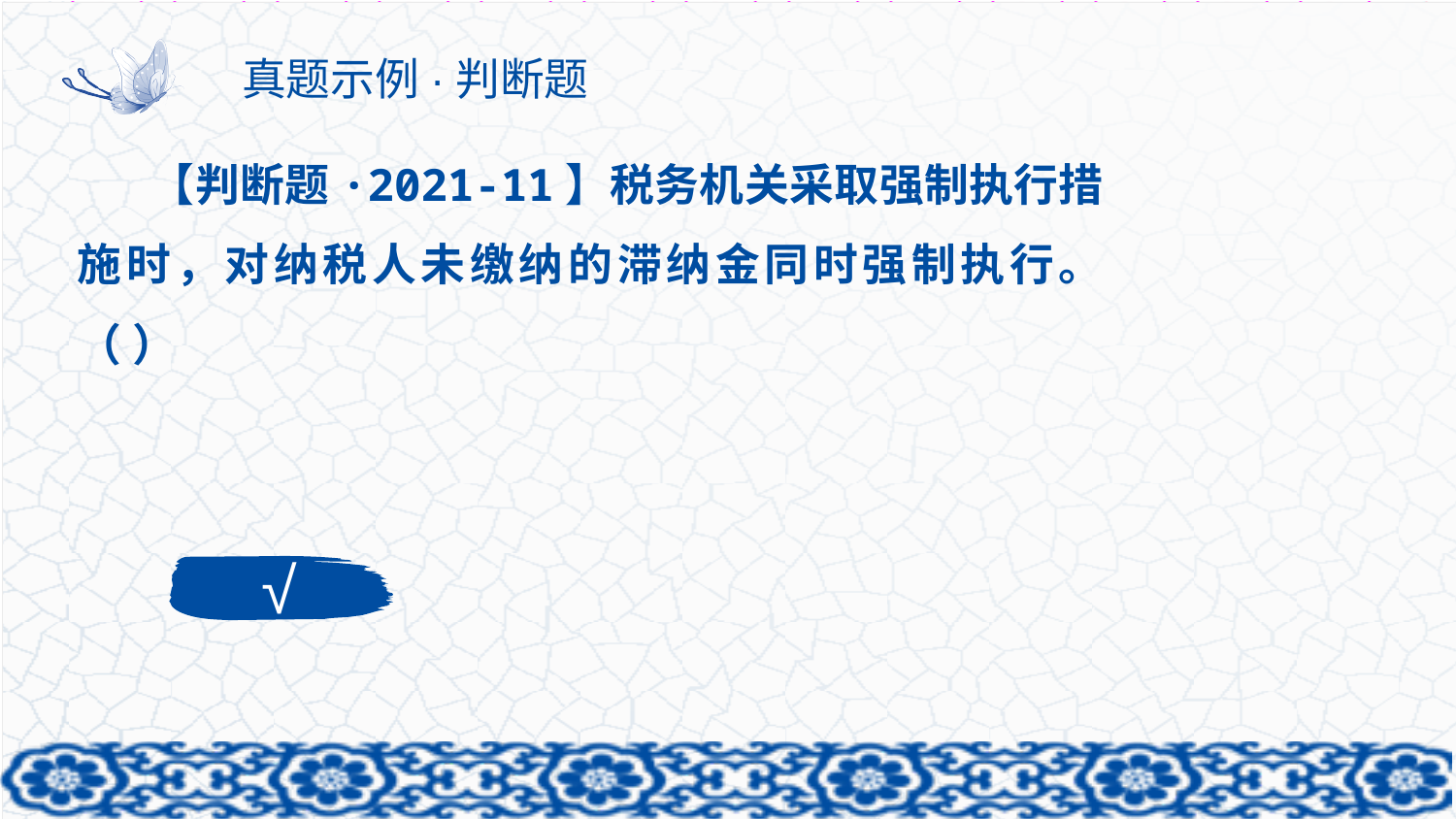

# 真题示例·判断题
【判断题·2021-11】税务机关采取强制执行措施时，对纳税人未缴纳的滞纳金同时强制执行。（ ）

√